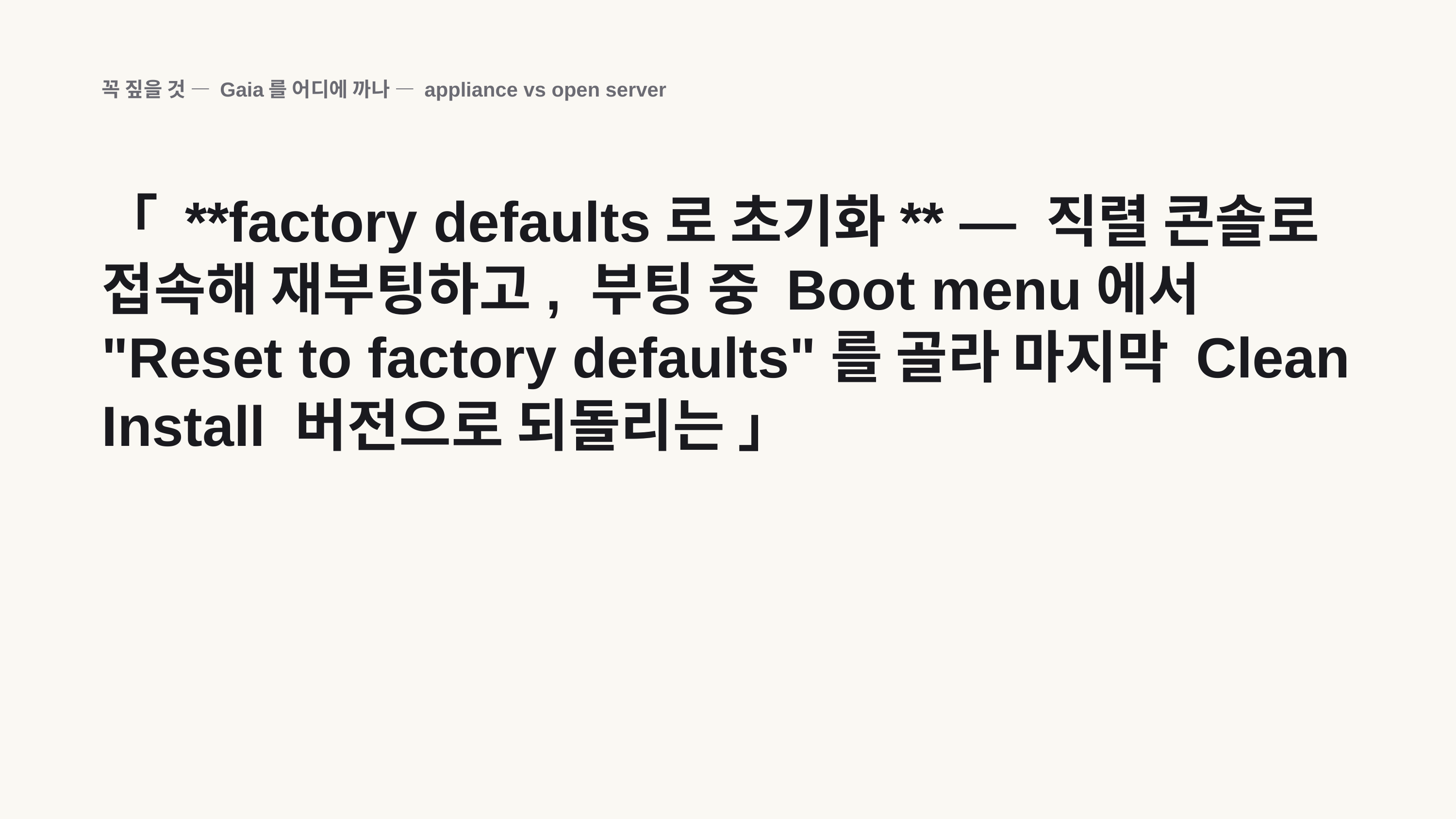

꼭 짚을 것 — Gaia를 어디에 까나 — appliance vs open server
「 **factory defaults로 초기화** — 직렬 콘솔로 접속해 재부팅하고, 부팅 중 Boot menu에서 "Reset to factory defaults"를 골라 마지막 Clean Install 버전으로 되돌리는 」